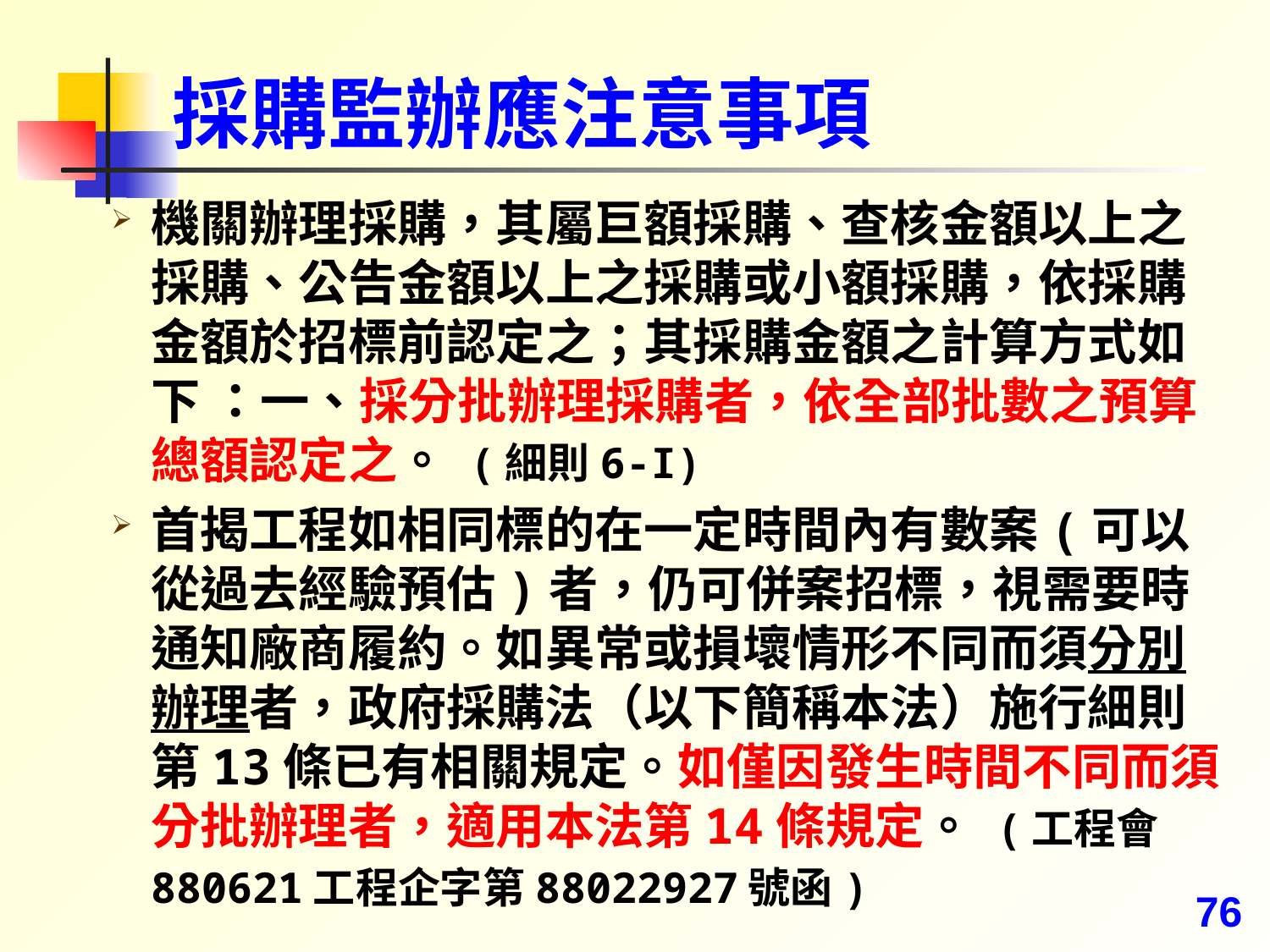

# 採購監辦應注意事項
機關辦理採購，其屬巨額採購、查核金額以上之採購、公告金額以上之採購或小額採購，依採購金額於招標前認定之；其採購金額之計算方式如下 ：一、採分批辦理採購者，依全部批數之預算總額認定之。 (細則6-I)
首揭工程如相同標的在一定時間內有數案(可以從過去經驗預估)者，仍可併案招標，視需要時通知廠商履約。如異常或損壞情形不同而須分別辦理者，政府採購法（以下簡稱本法）施行細則第13條已有相關規定。如僅因發生時間不同而須分批辦理者，適用本法第14條規定。 (工程會880621工程企字第88022927號函)
76